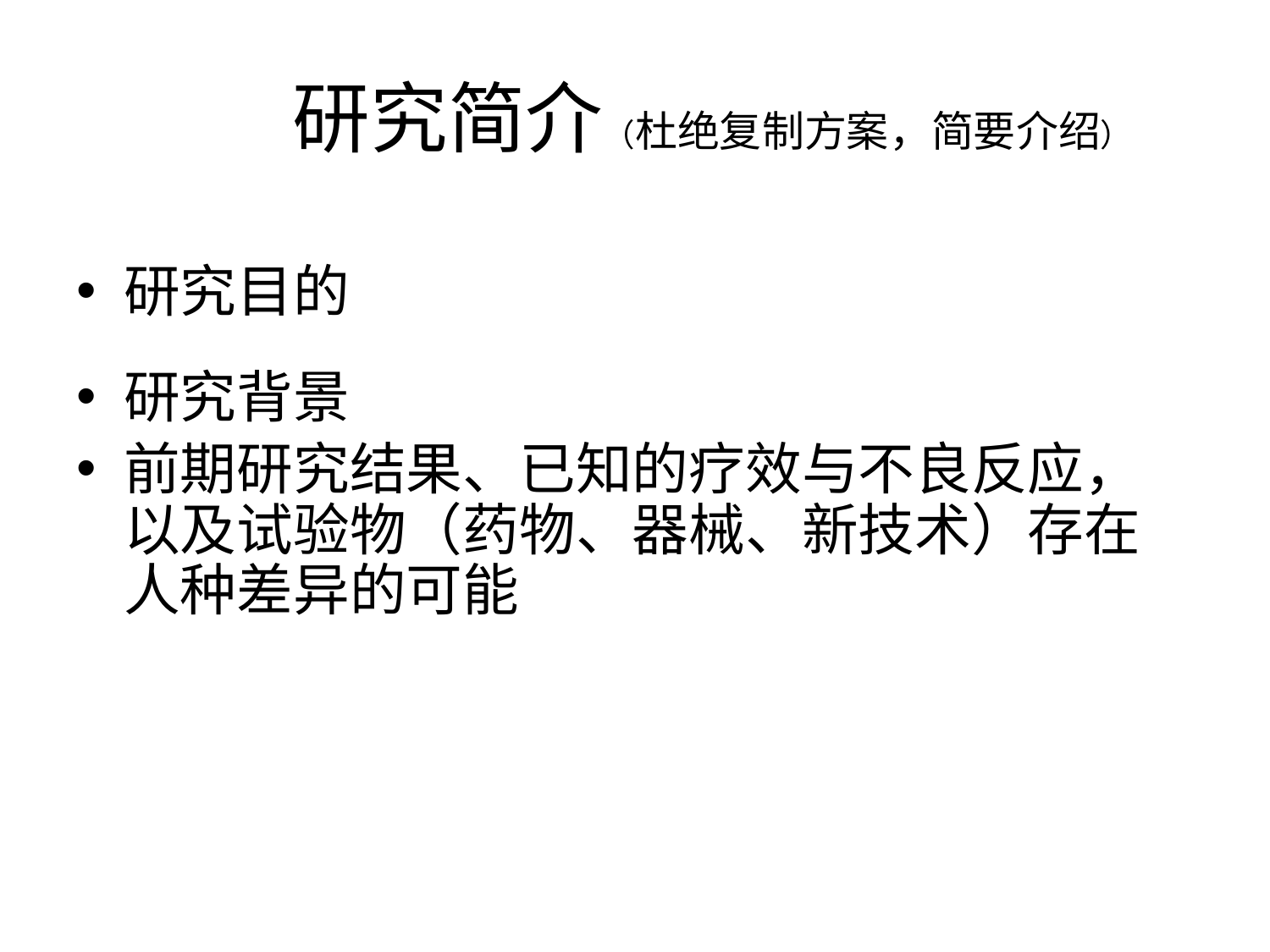

# 研究简介（杜绝复制方案，简要介绍）
研究目的
研究背景
前期研究结果、已知的疗效与不良反应，以及试验物（药物、器械、新技术）存在人种差异的可能

3